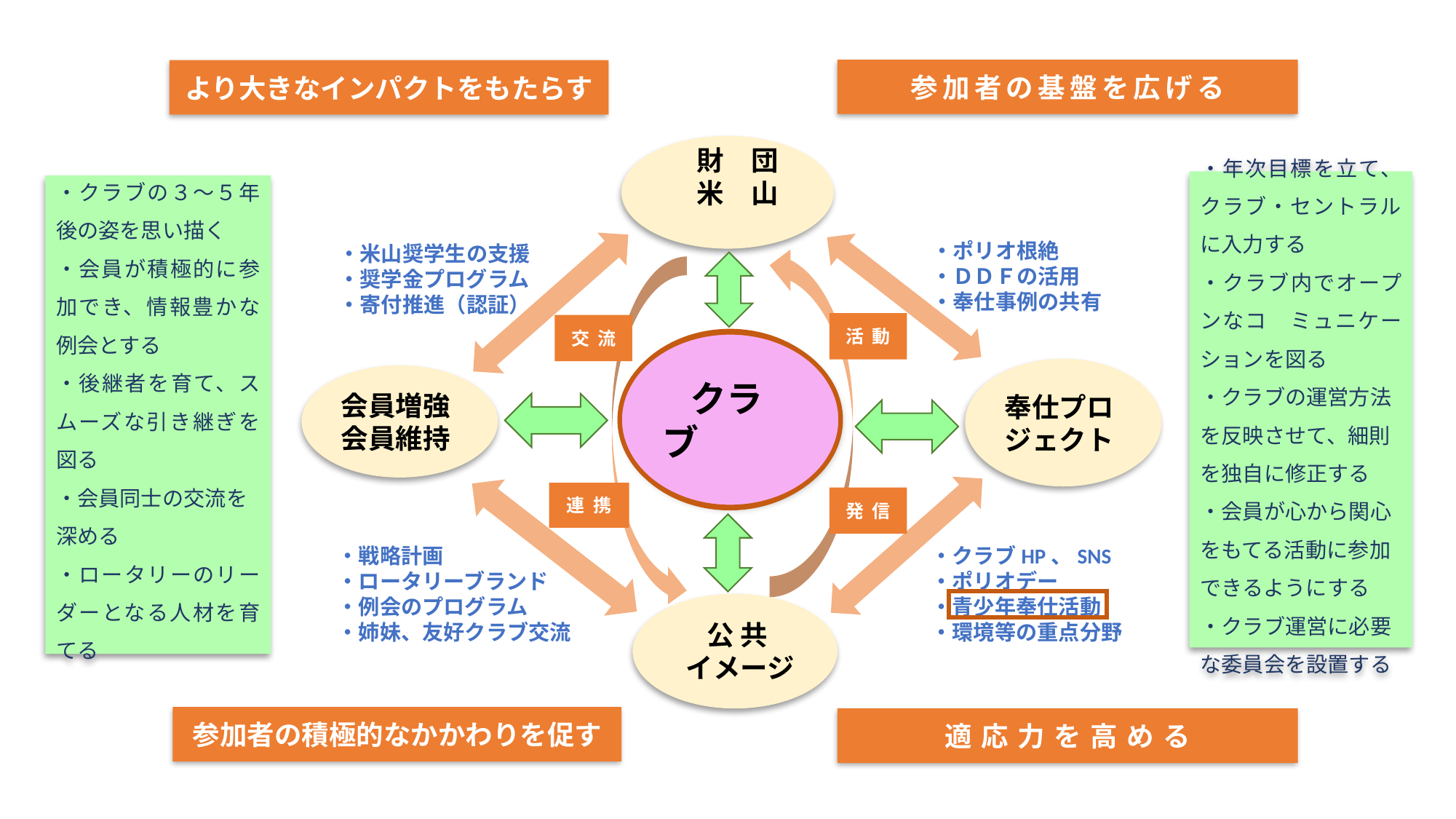

# ｎ
参加者の基盤を広げる
より大きなインパクトをもたらす
　 財　団
　 米　山
・年次目標を立て、クラブ・セントラルに入力する
・クラブ内でオープンなコ　ミュニケーションを図る
・クラブの運営方法を反映させて、細則を独自に修正する
・会員が心から関心をもてる活動に参加できるようにする
・クラブ運営に必要な委員会を設置する
・クラブの３～５年後の姿を思い描く
・会員が積極的に参加でき、情報豊かな例会とする
・後継者を育て、スムーズな引き継ぎを図る
・会員同士の交流を深める
・ロータリーのリーダーとなる人材を育てる

・米山奨学生の支援
・奨学金プログラム
・寄付推進（認証）

・ポリオ根絶
・ＤＤＦの活用
・奉仕事例の共有

活  動
交  流

 クラブ

 クラブ

奉仕プロジェクト
会員増強会員維持

連  携
発  信
・クラブHP、SNS
・ポリオデー
・青少年奉仕活動
・環境等の重点分野
・戦略計画
・ロータリーブランド
・例会のプログラム
・姉妹、友好クラブ交流

　 公 共
 イメージ
参加者の積極的なかかわりを促す
適応力を高める